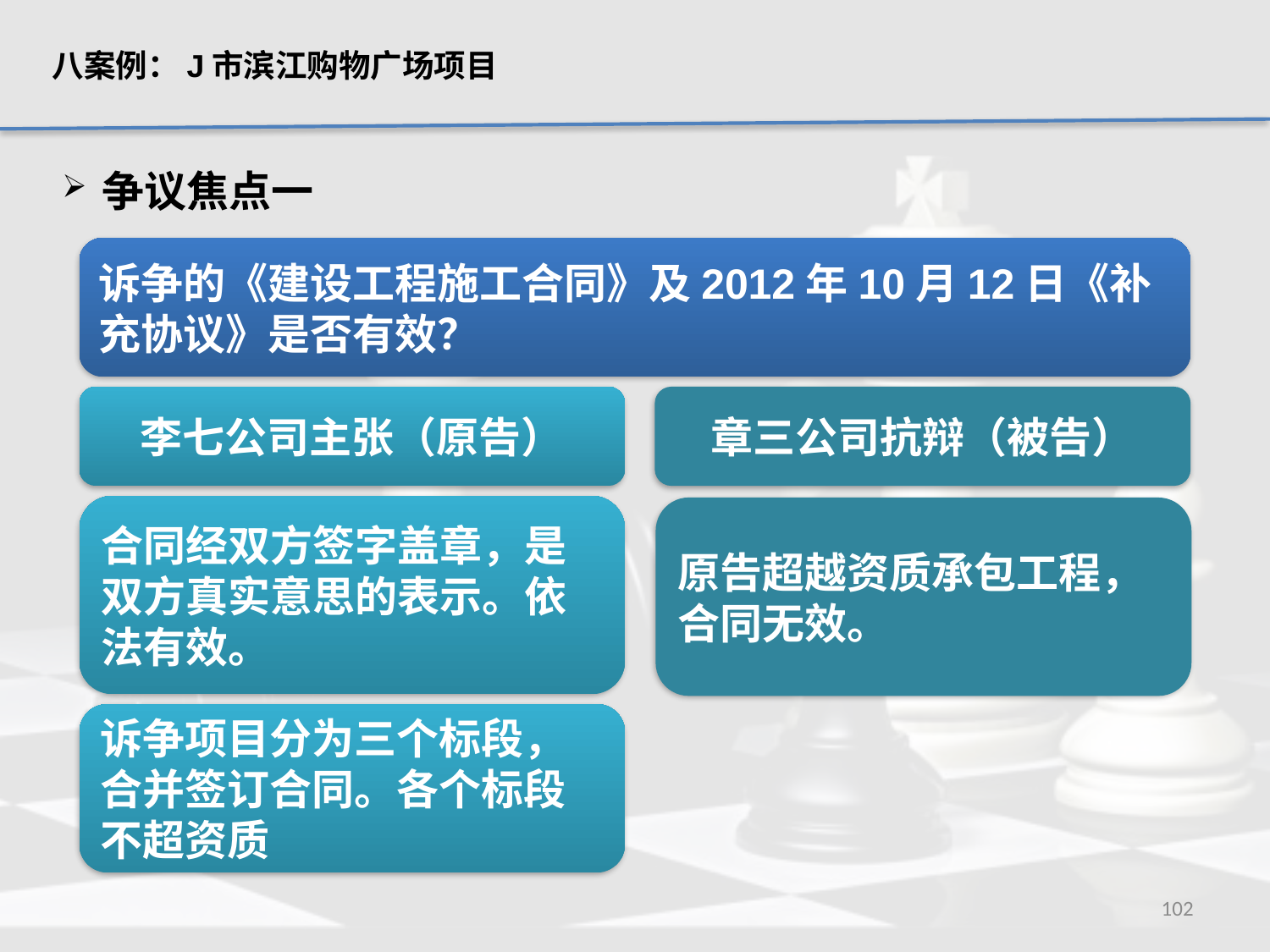

八案例：J市滨江购物广场项目
 争议焦点一
诉争的《建设工程施工合同》及2012年10月12日《补充协议》是否有效？
李七公司主张（原告）
章三公司抗辩（被告）
合同经双方签字盖章，是双方真实意思的表示。依法有效。
原告超越资质承包工程，合同无效。
诉争项目分为三个标段，合并签订合同。各个标段不超资质

102